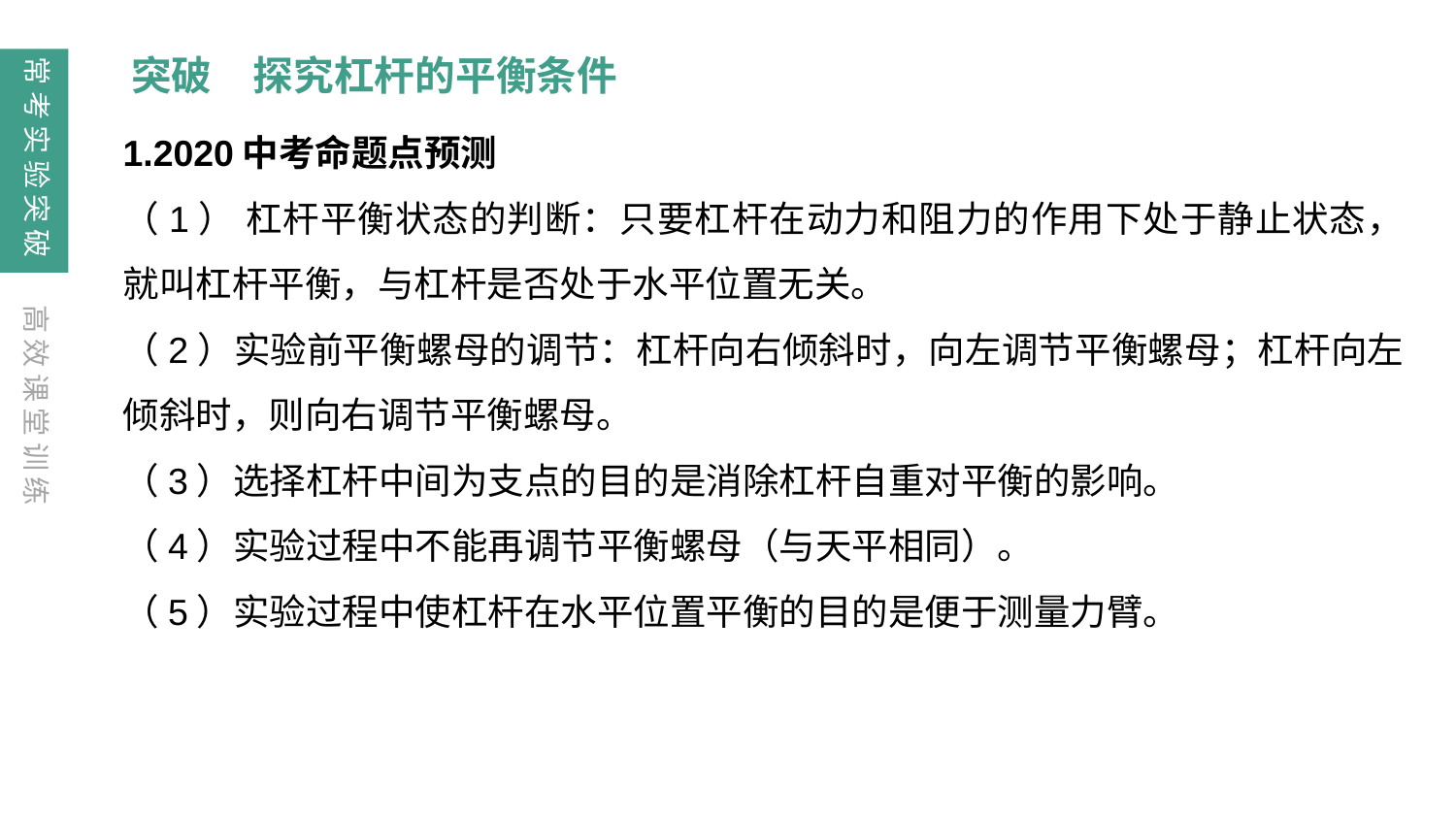

突破　探究杠杆的平衡条件
常考实验突破

1.2020中考命题点预测
（1） 杠杆平衡状态的判断：只要杠杆在动力和阻力的作用下处于静止状态，就叫杠杆平衡，与杠杆是否处于水平位置无关。
（2）实验前平衡螺母的调节：杠杆向右倾斜时，向左调节平衡螺母；杠杆向左倾斜时，则向右调节平衡螺母。
（3）选择杠杆中间为支点的目的是消除杠杆自重对平衡的影响。
（4）实验过程中不能再调节平衡螺母（与天平相同）。
（5）实验过程中使杠杆在水平位置平衡的目的是便于测量力臂。
高效课堂训练